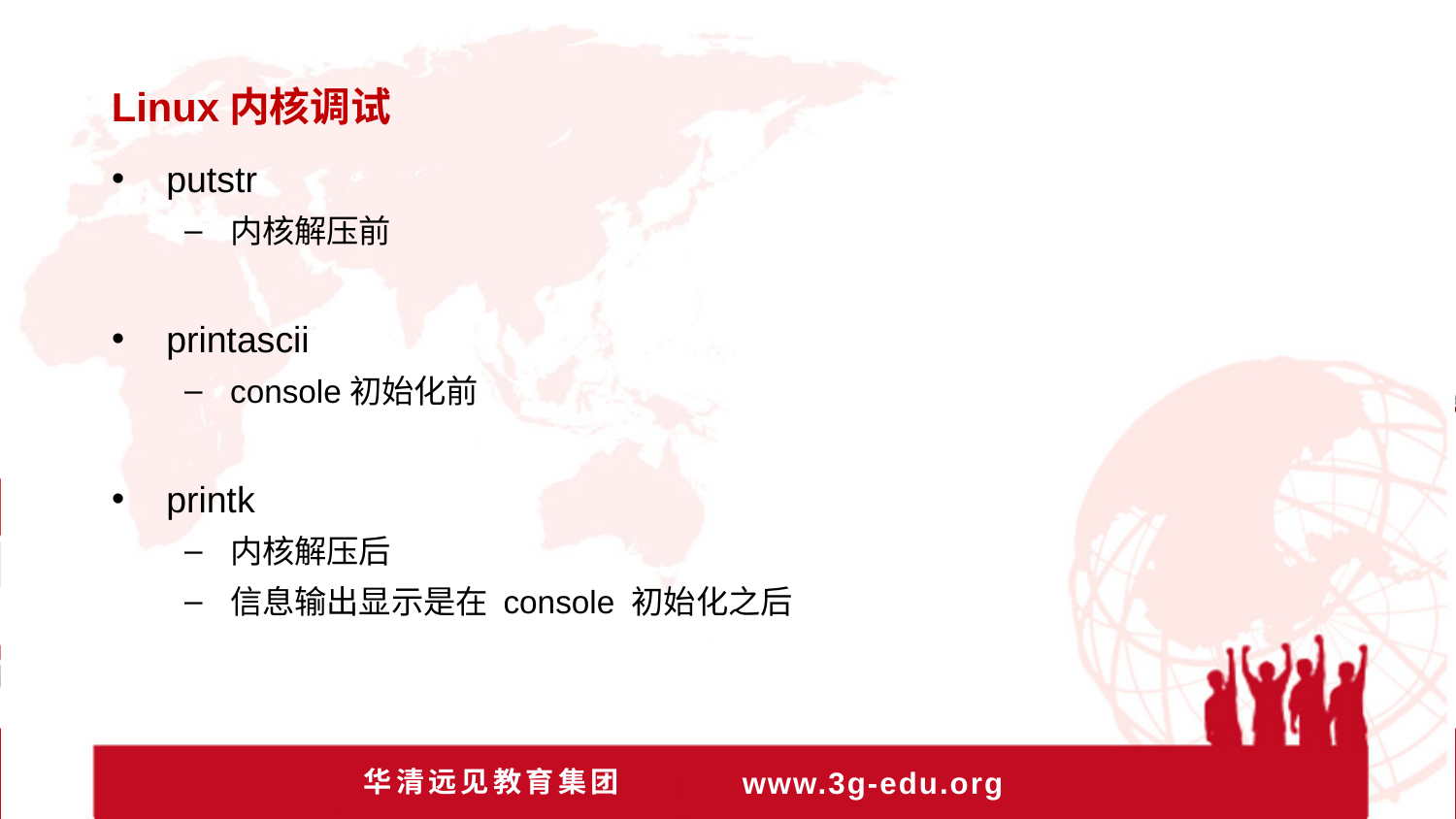

Linux内核调试
putstr
内核解压前

printascii
console初始化前

printk
内核解压后
信息输出显示是在 console 初始化之后